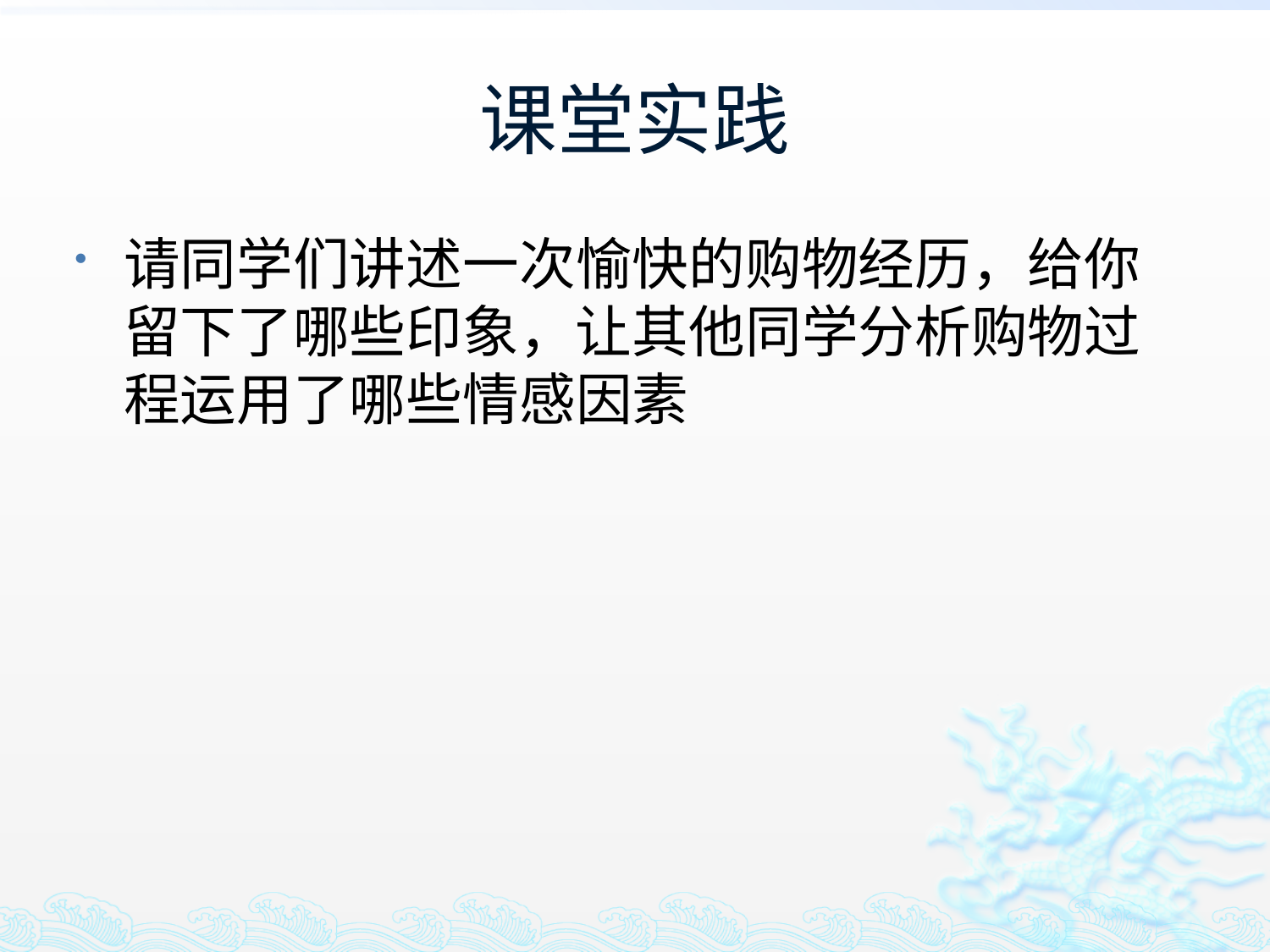

# 课堂实践
请同学们讲述一次愉快的购物经历，给你留下了哪些印象，让其他同学分析购物过程运用了哪些情感因素